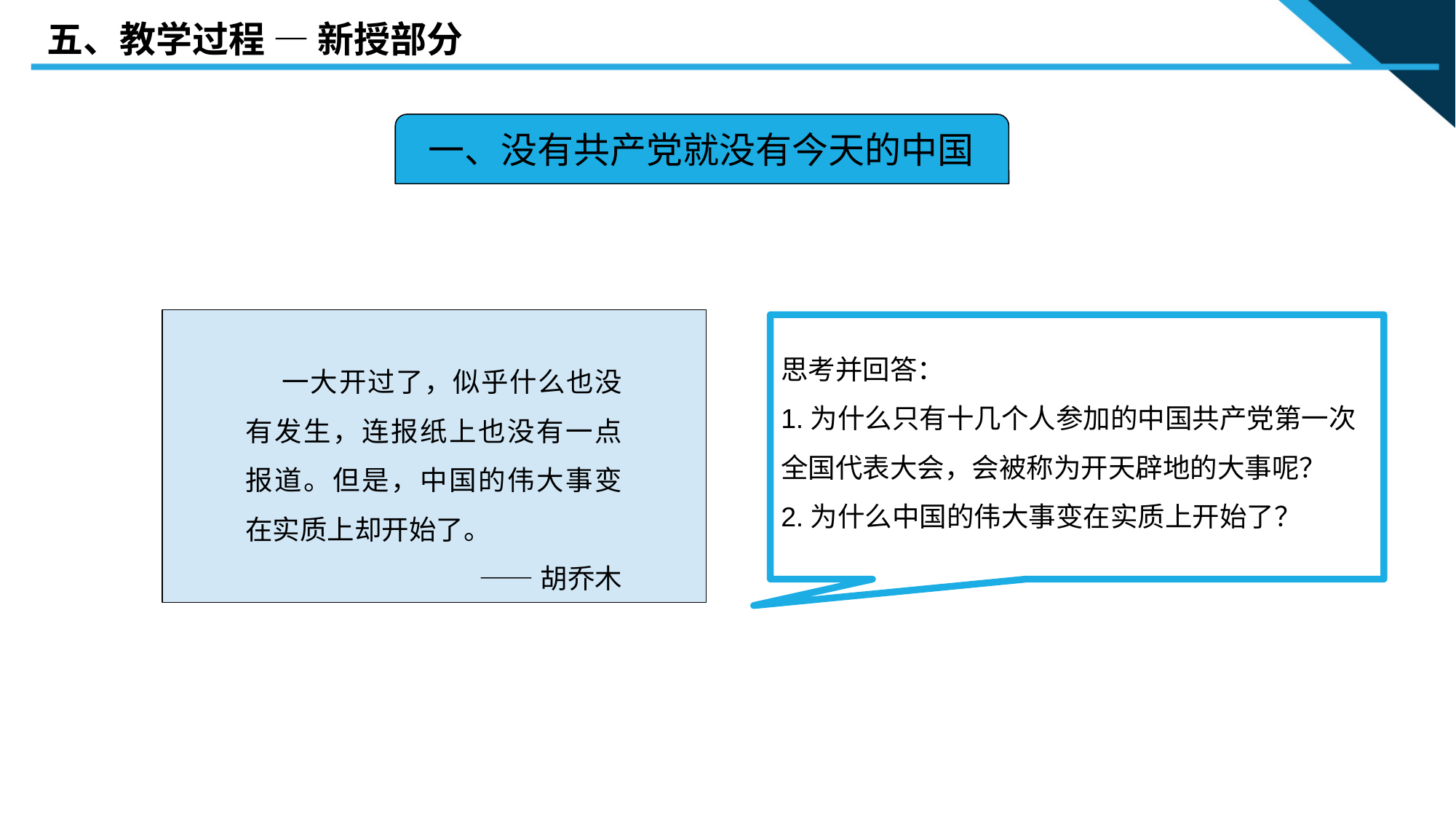

五、教学过程 — 新授部分

一、没有共产党就没有今天的中国

    一大开过了，似乎什么也没有发生，连报纸上也没有一点报道。但是，中国的伟大事变在实质上却开始了。
——胡乔木

思考并回答：
1.为什么只有十几个人参加的中国共产党第一次全国代表大会，会被称为开天辟地的大事呢？
2.为什么中国的伟大事变在实质上开始了？